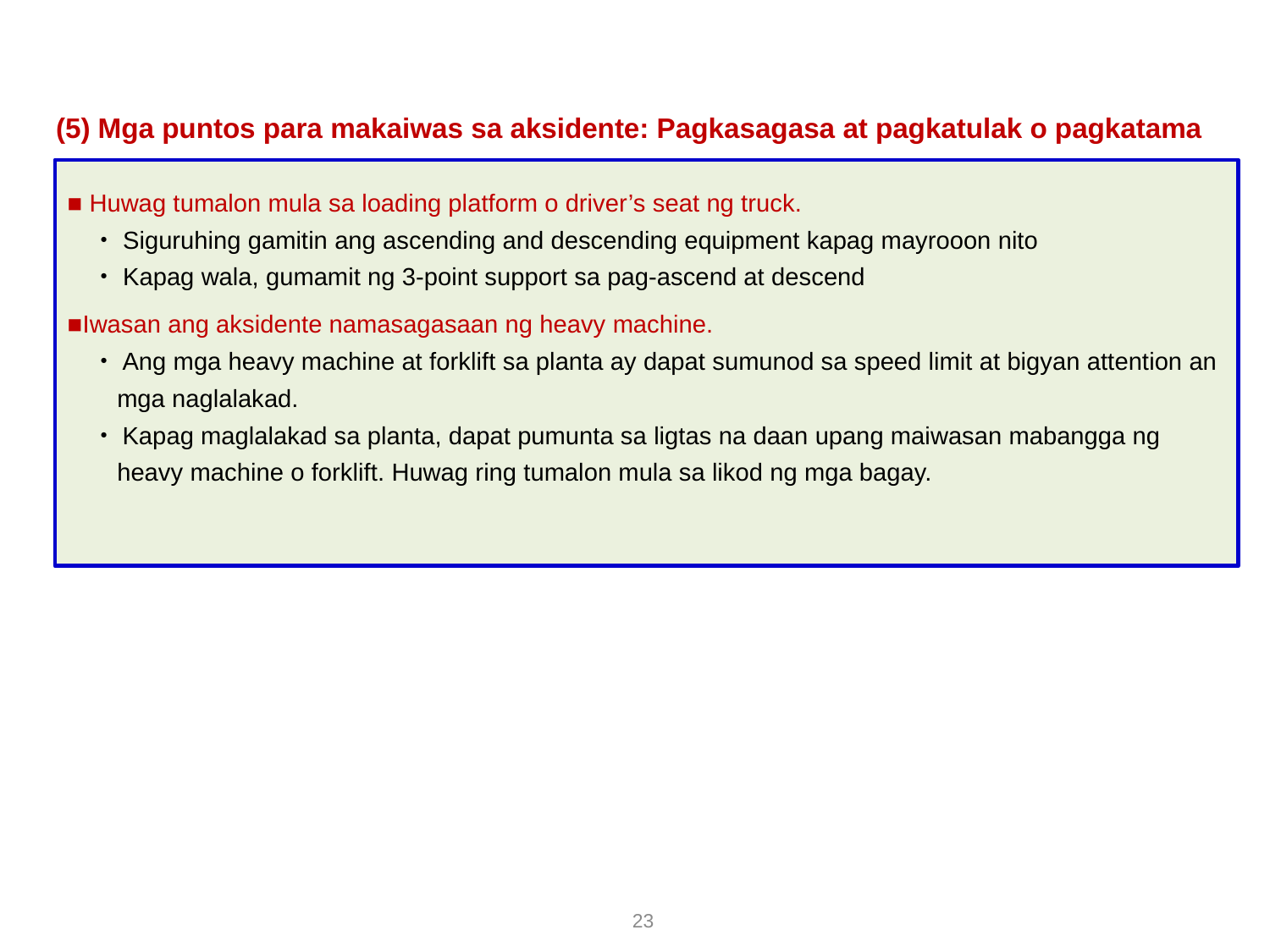

(5) Mga puntos para makaiwas sa aksidente: Pagkasagasa at pagkatulak o pagkatama
■ Huwag tumalon mula sa loading platform o driver’s seat ng truck.
　・Siguruhing gamitin ang ascending and descending equipment kapag mayrooon nito
　・Kapag wala, gumamit ng 3-point support sa pag-ascend at descend
■Iwasan ang aksidente namasagasaan ng heavy machine.
・Ang mga heavy machine at forklift sa planta ay dapat sumunod sa speed limit at bigyan attention an mga naglalakad.
・Kapag maglalakad sa planta, dapat pumunta sa ligtas na daan upang maiwasan mabangga ng heavy machine o forklift. Huwag ring tumalon mula sa likod ng mga bagay.

　Isagawa ang mga sumusunod na mga punto sa kaligtasan na batay sa mga aksidente sa trabaho sa industriya ng pagmamanupaktura.
23